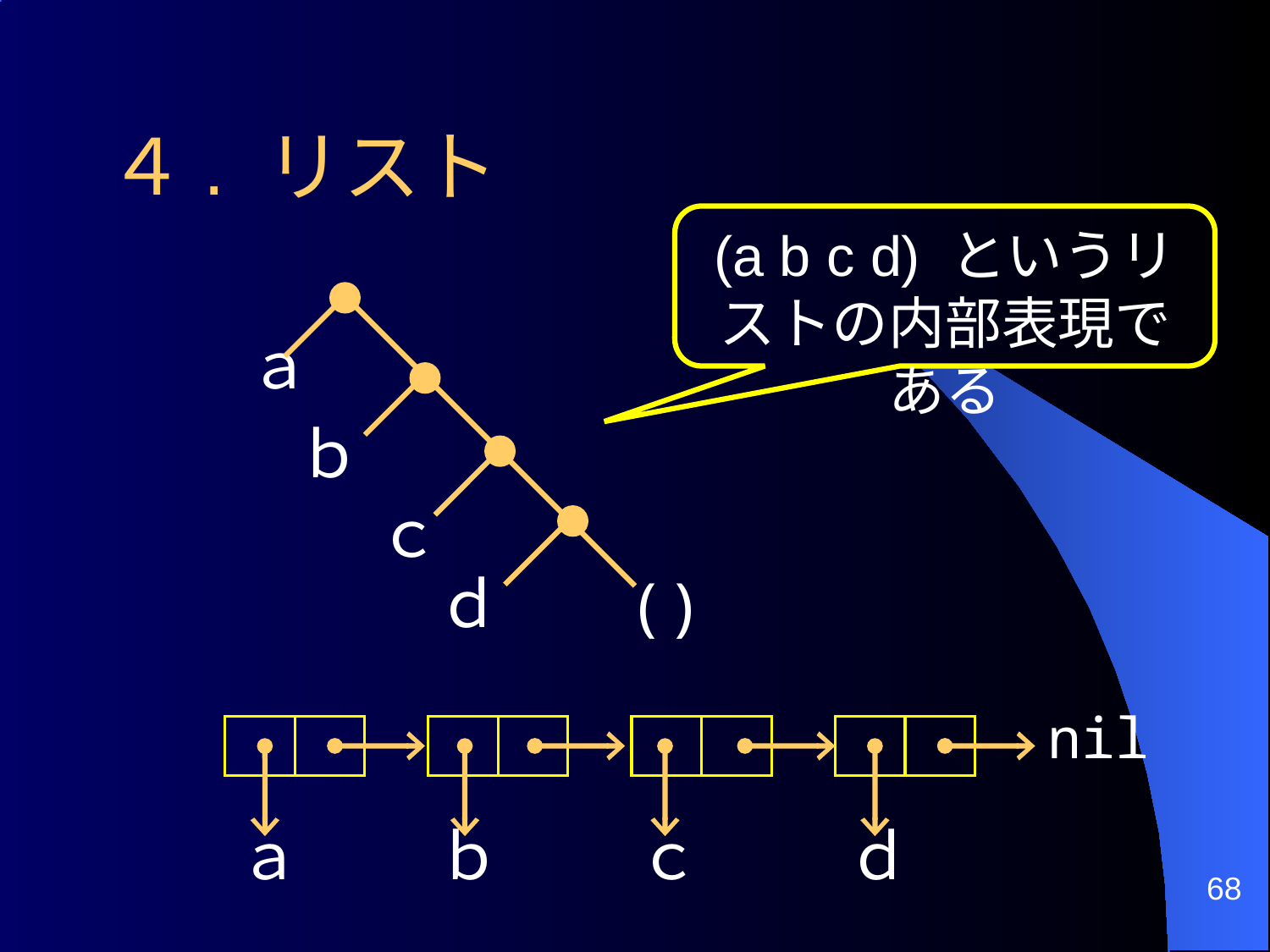

４. リスト
(a b c d) というリストの内部表現である

ａ

ｂ

ｃ

ｄ
()
nil

ａ
ｂ
ｃ
ｄ
68